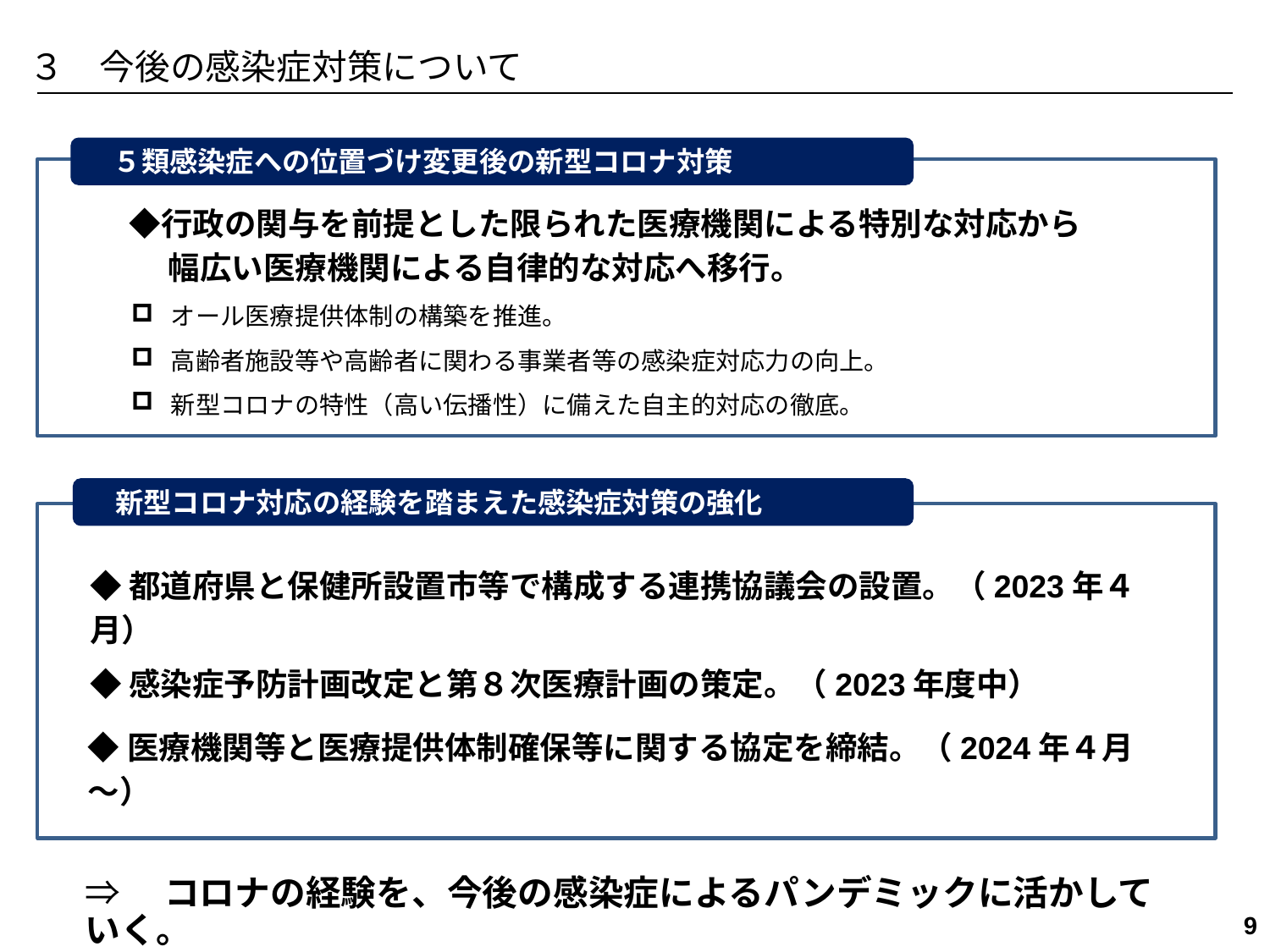

３　今後の感染症対策について
　５類感染症への位置づけ変更後の新型コロナ対策

　　　◆行政の関与を前提とした限られた医療機関による特別な対応から
　 　　　幅広い医療機関による自律的な対応へ移行。
オール医療提供体制の構築を推進。
高齢者施設等や高齢者に関わる事業者等の感染症対応力の向上。
新型コロナの特性（高い伝播性）に備えた自主的対応の徹底。
　新型コロナ対応の経験を踏まえた感染症対策の強化

◆都道府県と保健所設置市等で構成する連携協議会の設置。（2023年４月）
◆感染症予防計画改定と第８次医療計画の策定。（2023年度中）
◆医療機関等と医療提供体制確保等に関する協定を締結。（2024年４月～）
⇒　コロナの経験を、今後の感染症によるパンデミックに活かしていく。
9